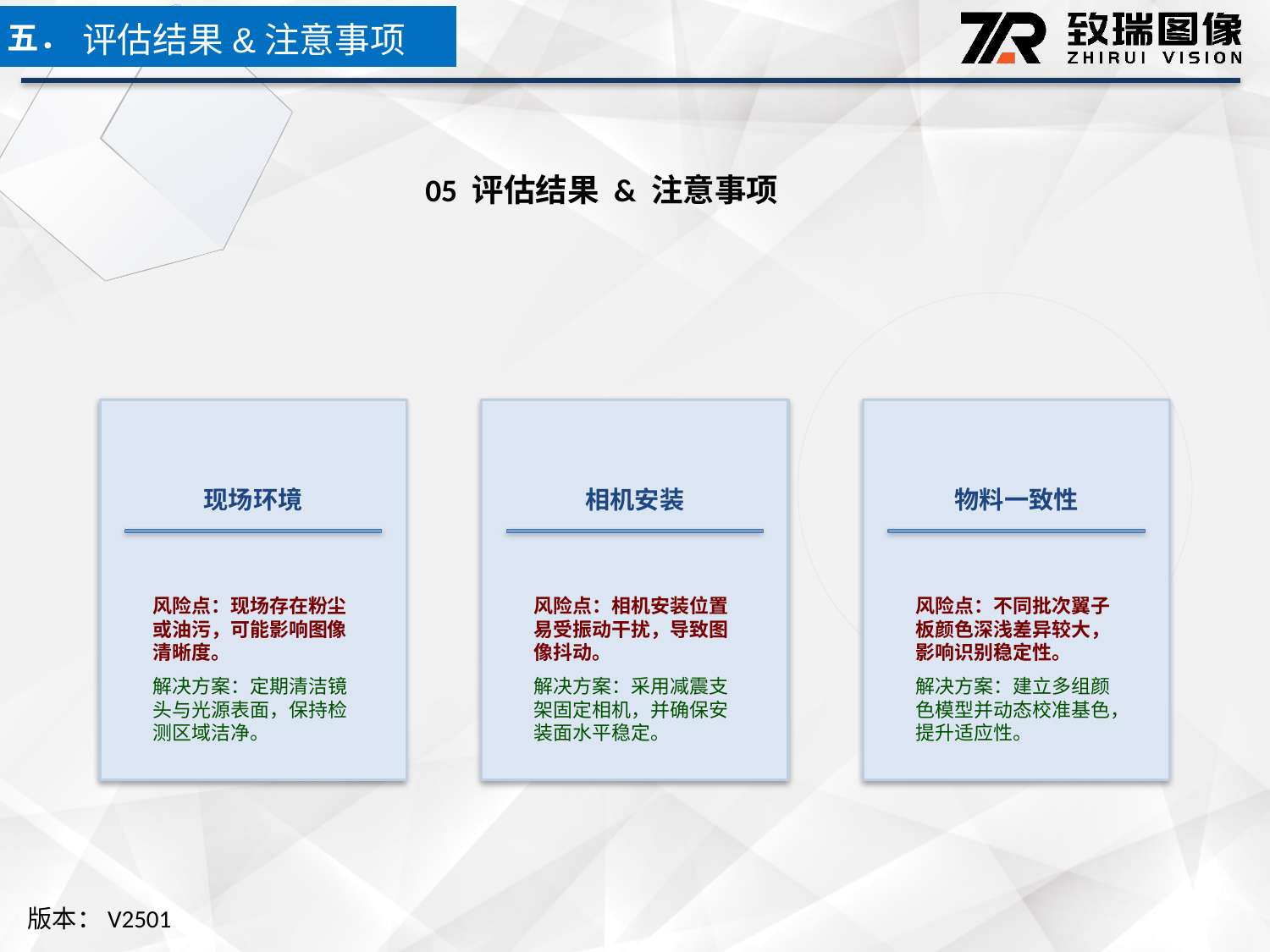

五．
评估结果&注意事项

05 评估结果 & 注意事项

现场环境

相机安装

物料一致性

风险点：现场存在粉尘或油污，可能影响图像清晰度。
解决方案：定期清洁镜头与光源表面，保持检测区域洁净。

风险点：相机安装位置易受振动干扰，导致图像抖动。
解决方案：采用减震支架固定相机，并确保安装面水平稳定。

风险点：不同批次翼子板颜色深浅差异较大，影响识别稳定性。
解决方案：建立多组颜色模型并动态校准基色，提升适应性。